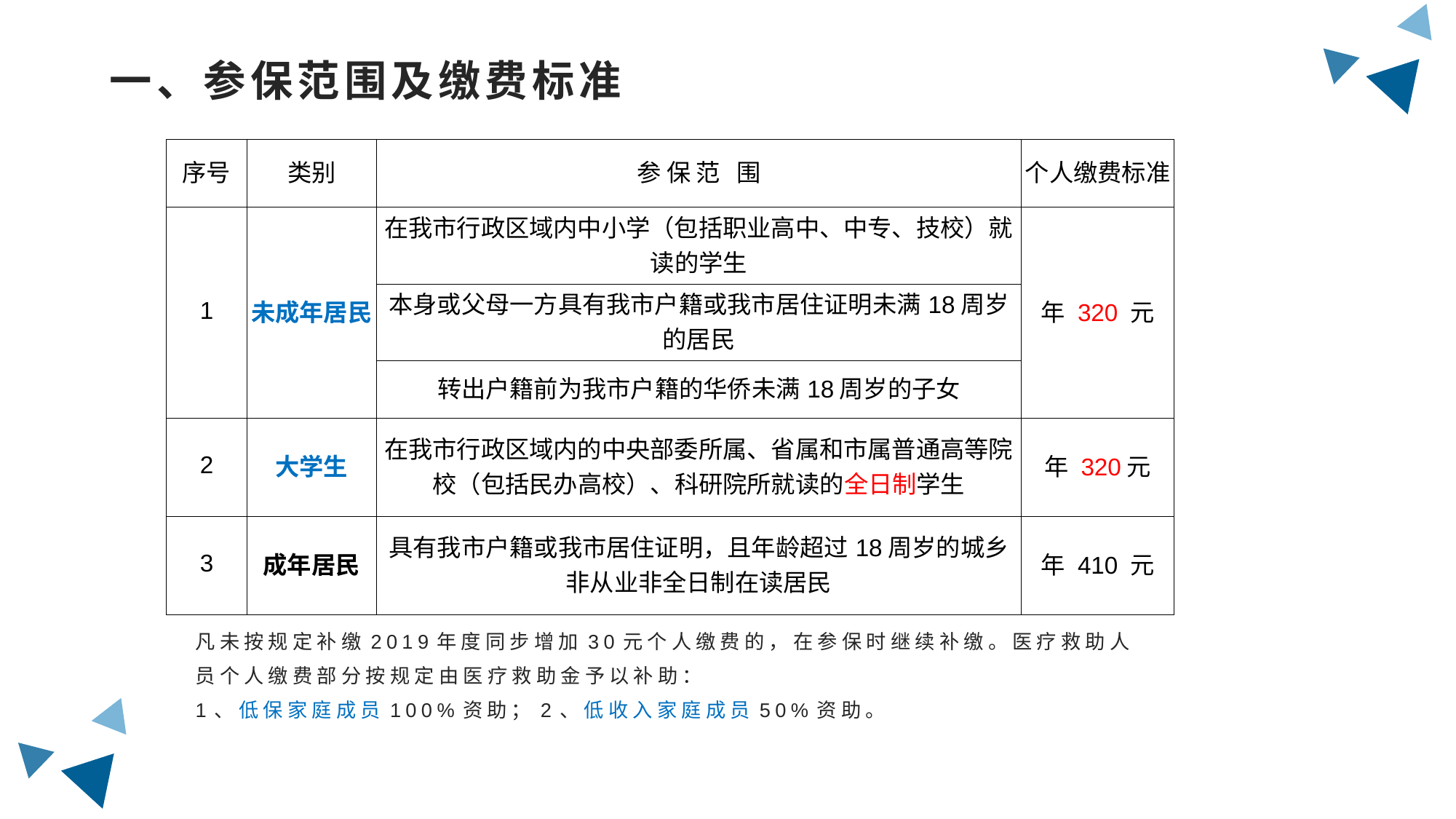

一、参保范围及缴费标准
| 序号 | 类别 | 参 保 范 围 | 个人缴费标准 |
| --- | --- | --- | --- |
| 1 | 未成年居民 | 在我市行政区域内中小学（包括职业高中、中专、技校）就读的学生 | 年 320 元 |
|  |  | 本身或父母一方具有我市户籍或我市居住证明未满18周岁的居民 |  |
|  |  | 转出户籍前为我市户籍的华侨未满18周岁的子女 |  |
| 2 | 大学生 | 在我市行政区域内的中央部委所属、省属和市属普通高等院校（包括民办高校）、科研院所就读的全日制学生 | 年 320元 |
| 3 | 成年居民 | 具有我市户籍或我市居住证明，且年龄超过18周岁的城乡非从业非全日制在读居民 | 年 410 元 |
凡未按规定补缴2019年度同步增加30元个人缴费的，在参保时继续补缴。医疗救助人员个人缴费部分按规定由医疗救助金予以补助：
1、低保家庭成员100%资助；2、低收入家庭成员50%资助。